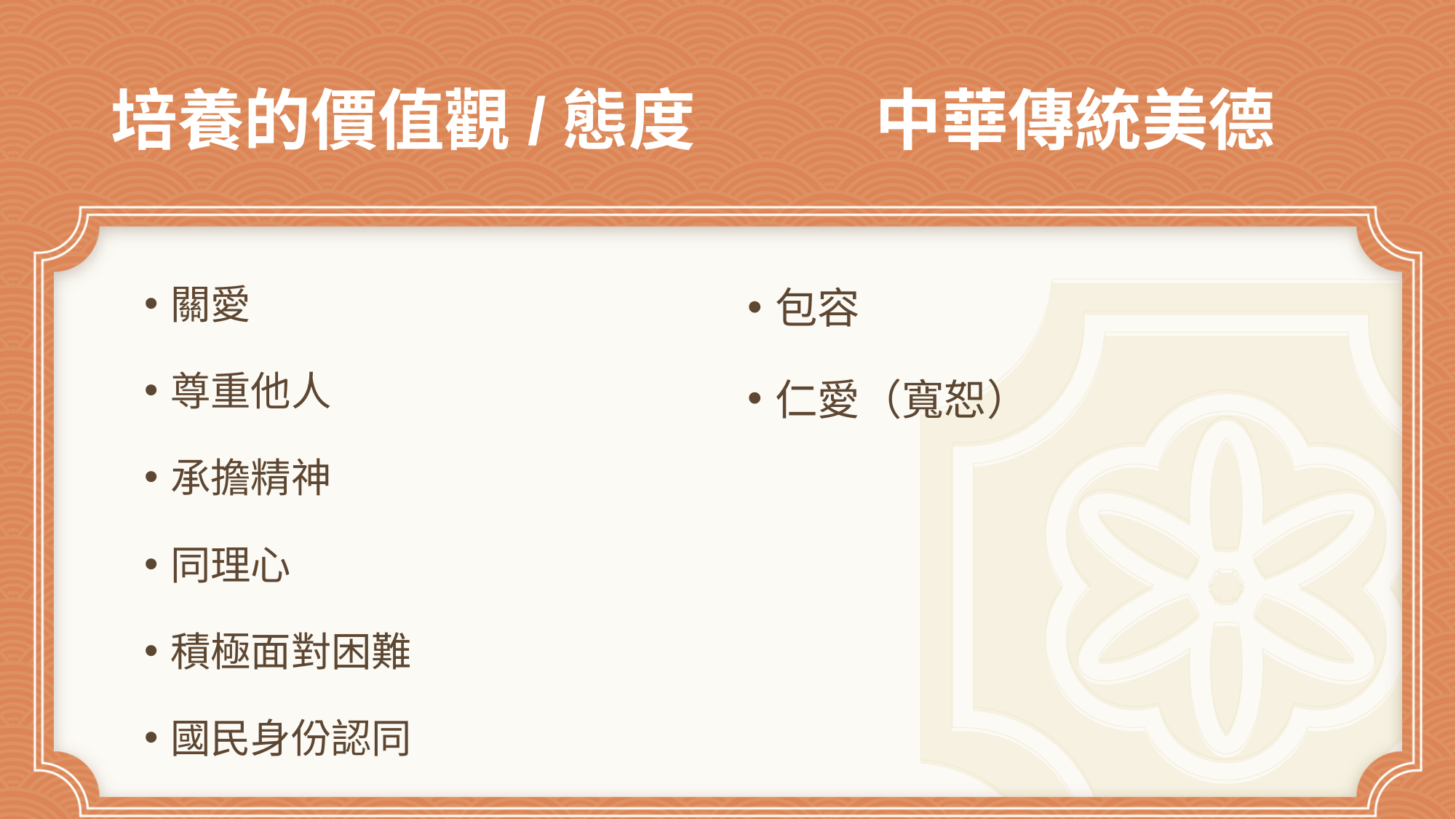

# 培養的價值觀/態度		中華傳統美德
關愛
尊重他人
承擔精神
同理心
積極面對困難
國民身份認同
包容
仁愛（寬恕）